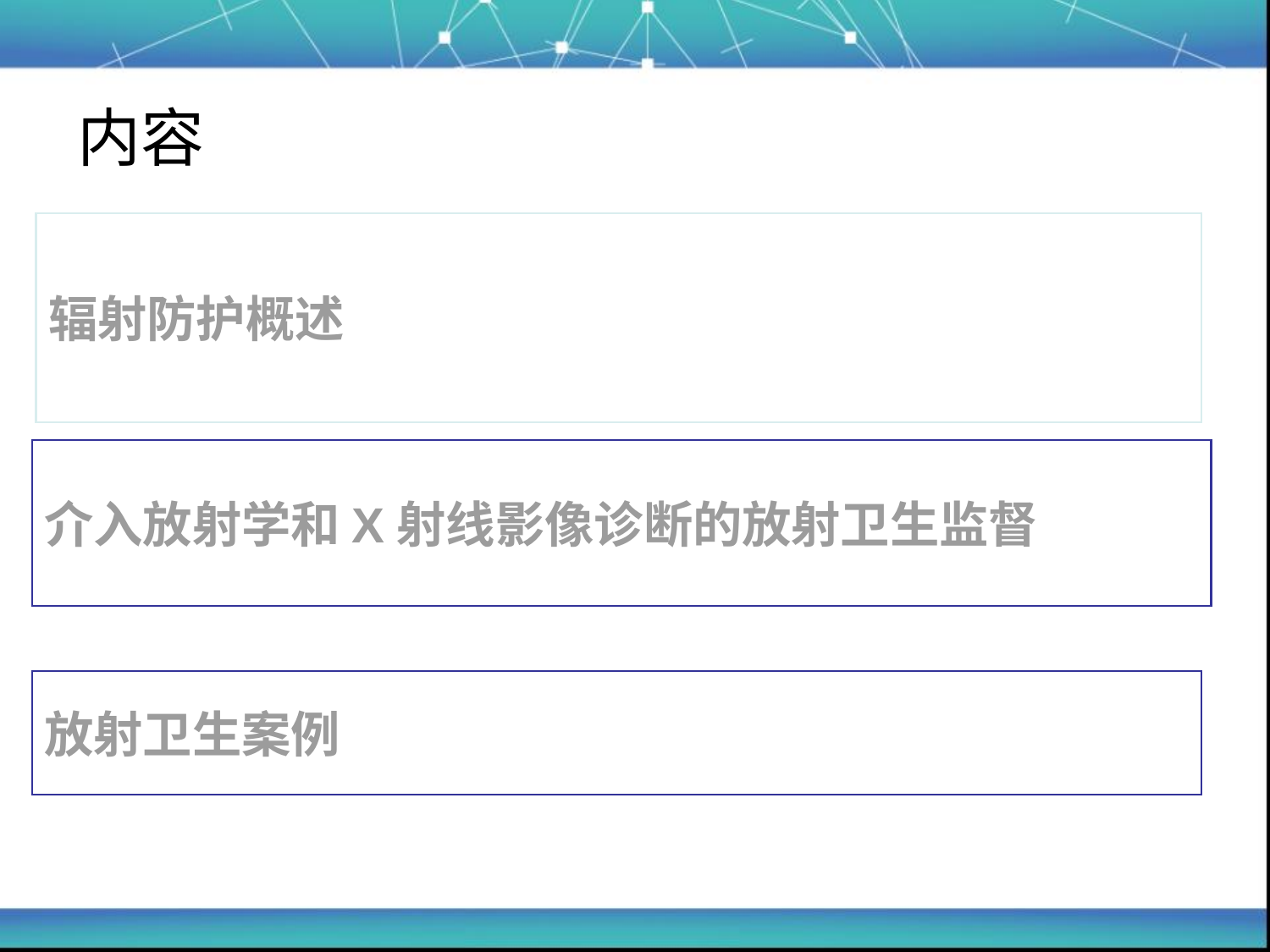

# 内容
辐射防护概述
介入放射学和X射线影像诊断的放射卫生监督
放射卫生案例